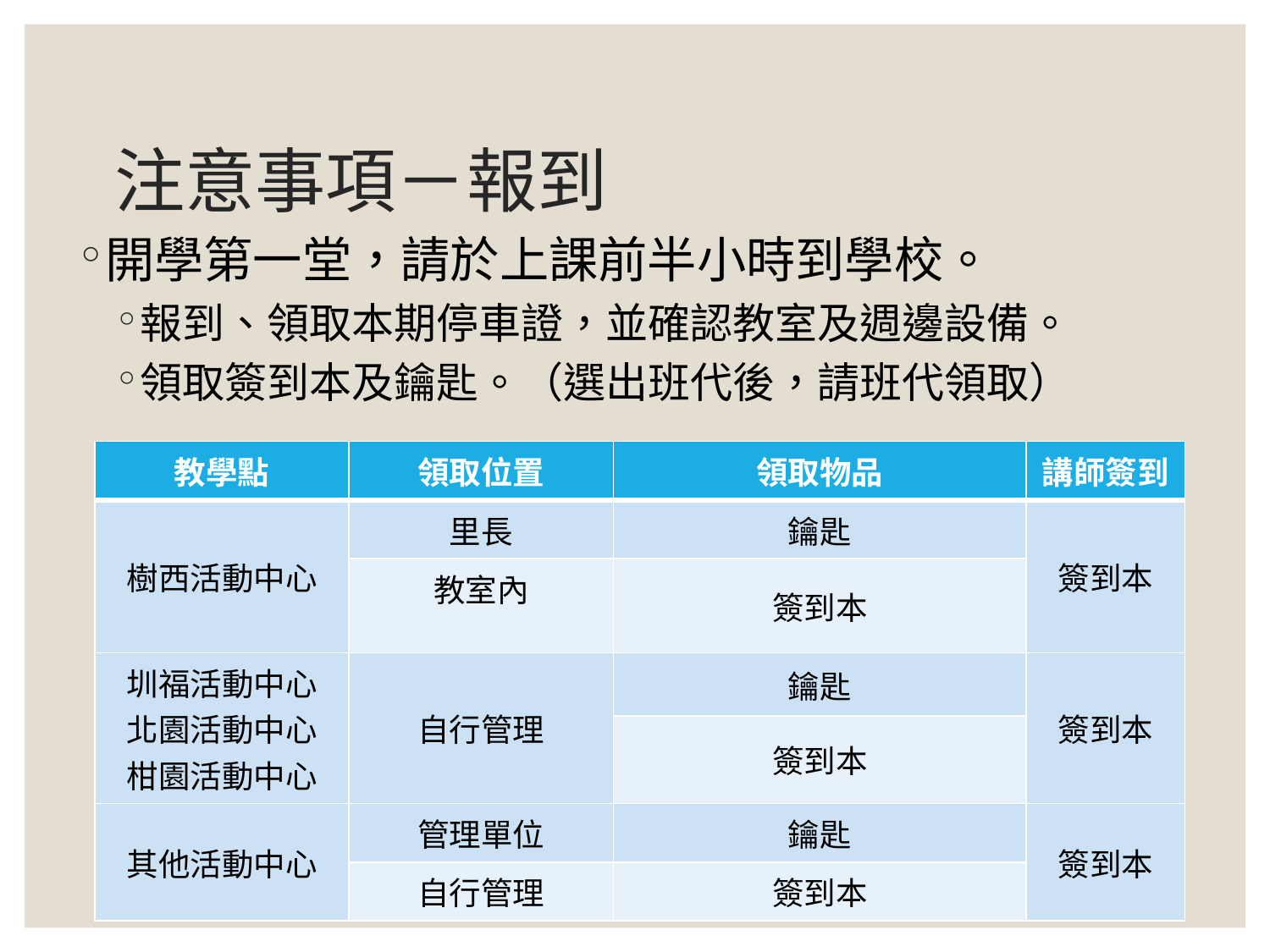

# 注意事項－報到
開學第一堂，請於上課前半小時到學校。
報到、領取本期停車證，並確認教室及週邊設備。
領取簽到本及鑰匙。（選出班代後，請班代領取）

| 教學點 | 領取位置 | 領取物品 | 講師簽到 |
| --- | --- | --- | --- |
| 樹西活動中心 | 里長 | 鑰匙 | 簽到本 |
|  | 教室內 | 簽到本 |  |
| 圳福活動中心 北園活動中心 柑園活動中心 | 自行管理 | 鑰匙 | 簽到本 |
|  |  | 簽到本 |  |
| 其他活動中心 | 管理單位 | 鑰匙 | 簽到本 |
|  | 自行管理 | 簽到本 |  |